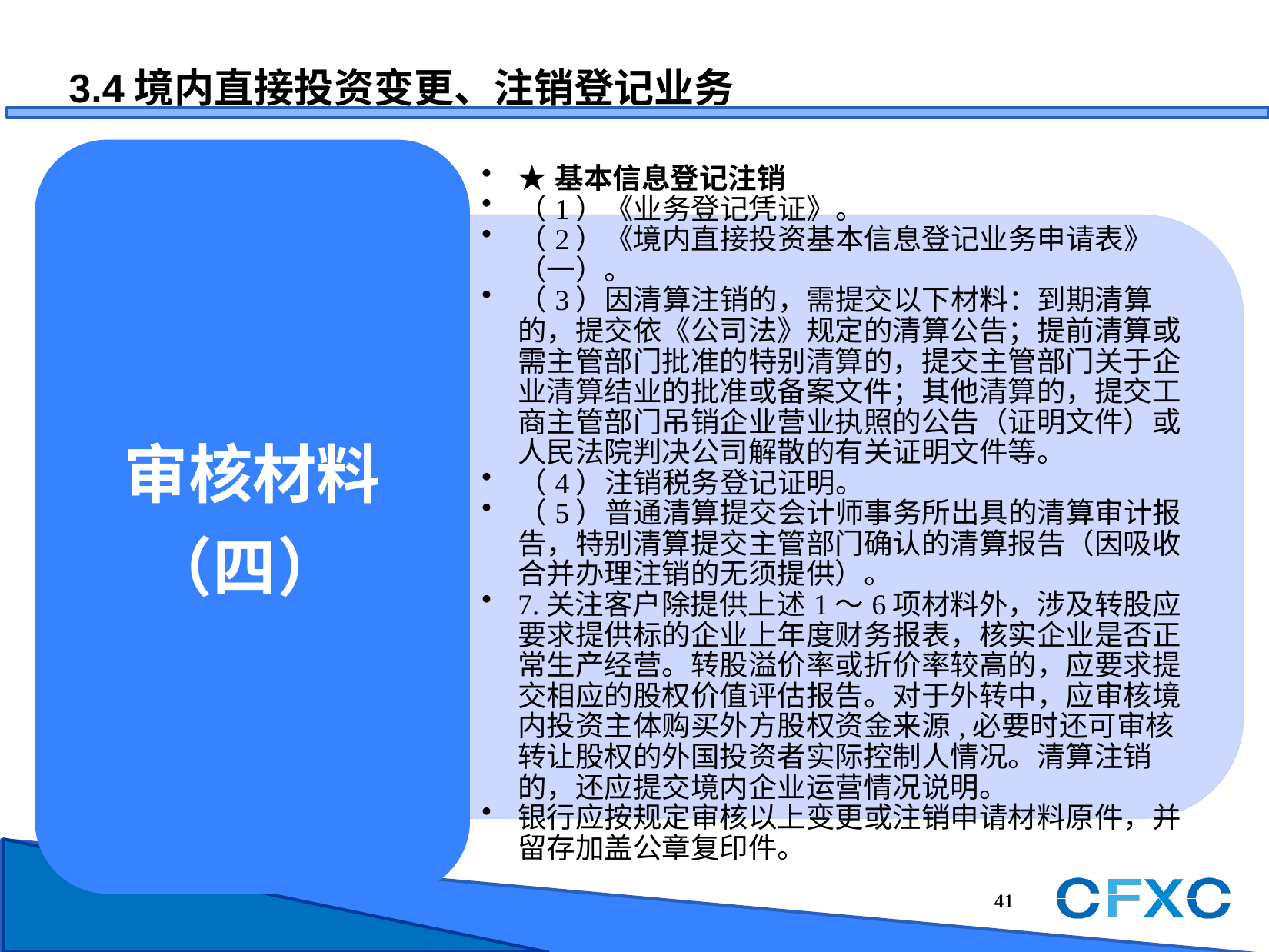

3.4境内直接投资变更、注销登记业务
审核材料（四）
银行应按规定审核以上变更或注销申请材料原件，并留存加盖公章复印件。
★基本信息登记注销
（1）《业务登记凭证》。
（2）《境内直接投资基本信息登记业务申请表》（一）。
（3）因清算注销的，需提交以下材料：到期清算的，提交依《公司法》规定的清算公告；提前清算或需主管部门批准的特别清算的，提交主管部门关于企业清算结业的批准或备案文件；其他清算的，提交工商主管部门吊销企业营业执照的公告（证明文件）或人民法院判决公司解散的有关证明文件等。
（4）注销税务登记证明。
（5）普通清算提交会计师事务所出具的清算审计报告，特别清算提交主管部门确认的清算报告（因吸收合并办理注销的无须提供）。
7.关注客户除提供上述1～6项材料外，涉及转股应要求提供标的企业上年度财务报表，核实企业是否正常生产经营。转股溢价率或折价率较高的，应要求提交相应的股权价值评估报告。对于外转中，应审核境内投资主体购买外方股权资金来源,必要时还可审核转让股权的外国投资者实际控制人情况。清算注销的，还应提交境内企业运营情况说明。
41